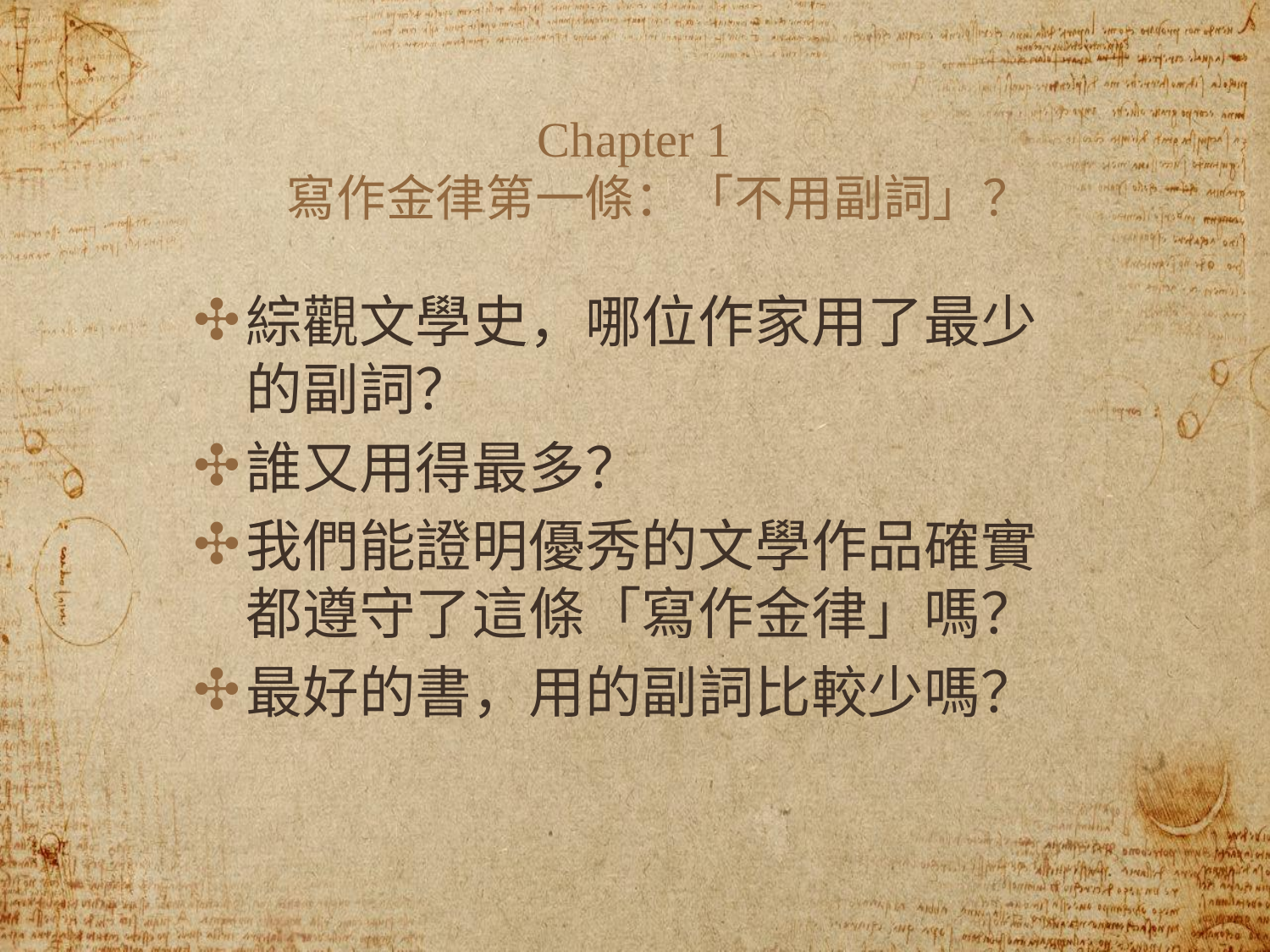

# Chapter 1
寫作金律第一條：「不用副詞」？
綜觀文學史，哪位作家用了最少的副詞？
誰又用得最多？
我們能證明優秀的文學作品確實都遵守了這條「寫作金律」嗎？
最好的書，用的副詞比較少嗎？